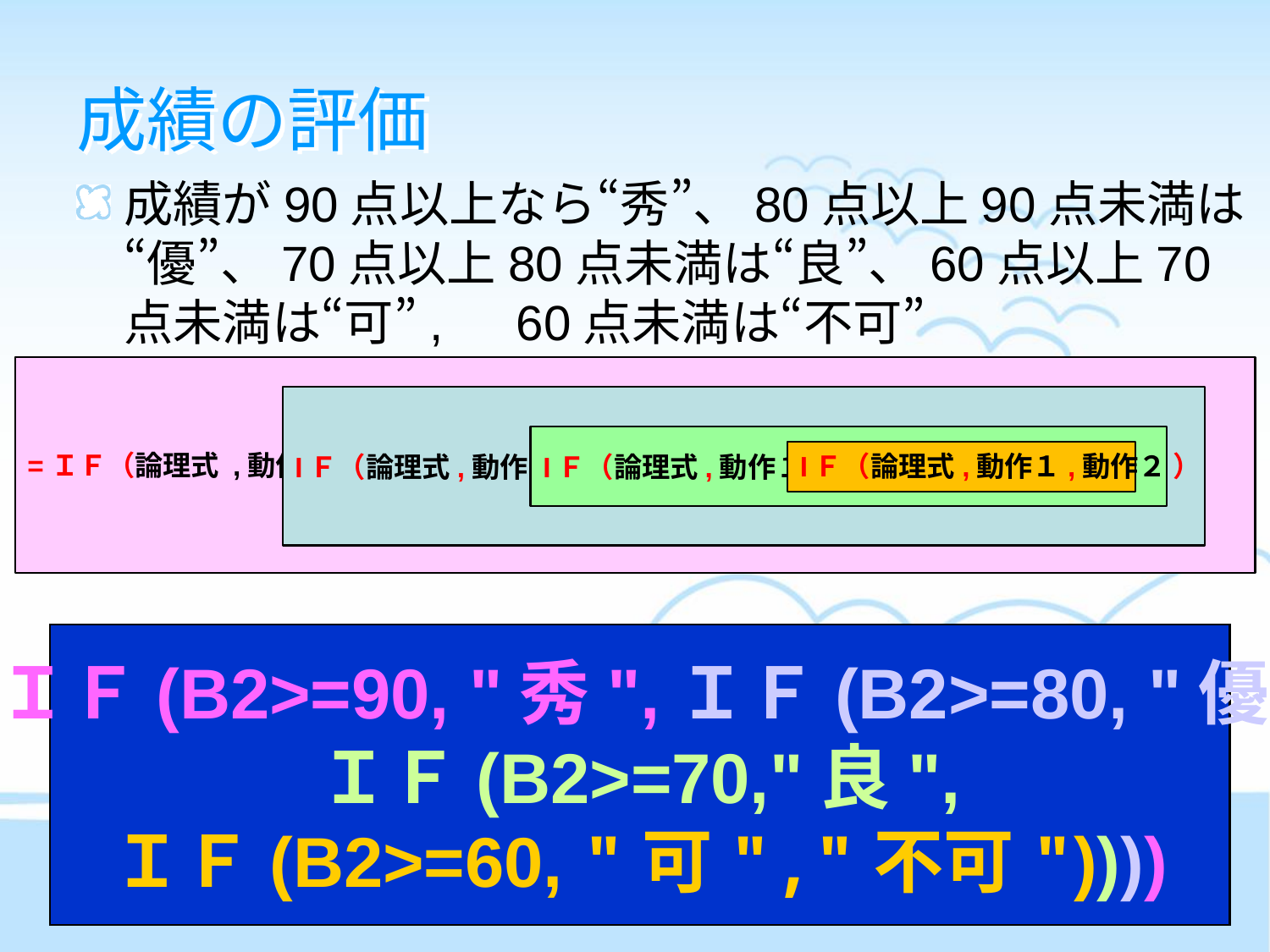

# 成績の評価
成績が90点以上なら“秀”、80点以上90点未満は“優”、70点以上80点未満は“良”、60点以上70点未満は“可”,　60点未満は“不可”

=ＩＦ（論理式 ,動作１,　　動作２　　　　　　　　　　　　　　　　　　　　　　　　　　　　　　　　　　　　　　　　　　　　 ）
IＦ（論理式,動作１,　　動作２　　　　　　　　　　　　　　　　　　　　　　　　　　　 　）
IＦ（論理式,動作１,　動作２　　　　　　　　　　　　　　 ）
IＦ（論理式,動作１,動作２ ）

=ＩＦ(B2>=90, "秀",ＩＦ(B2>=80, "優",
ＩＦ(B2>=70,"良",
ＩＦ(B2>=60, "可","不可"))))
11